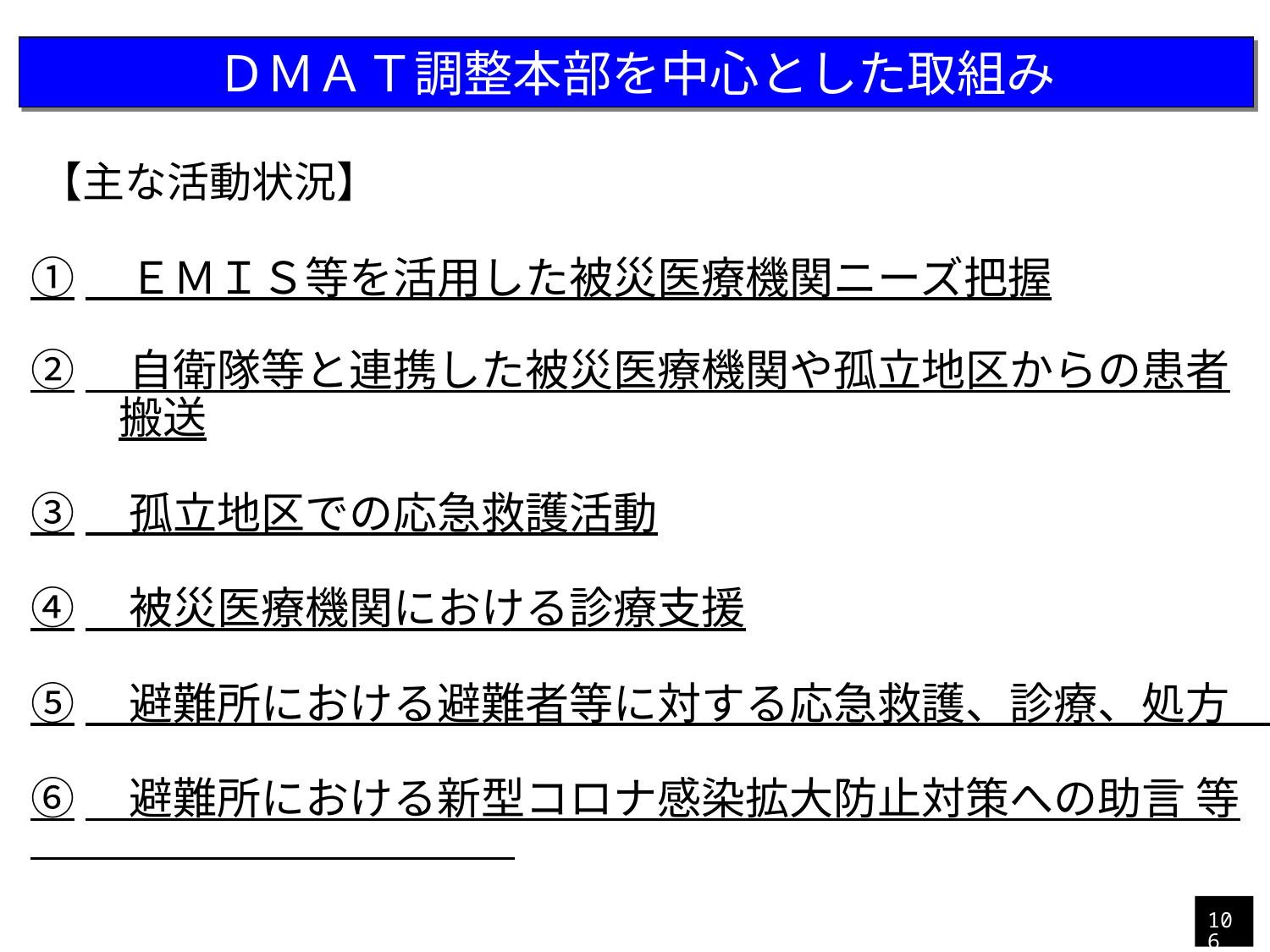

ＤＭＡＴ調整本部を中心とした取組み
　【主な活動状況】
①　ＥＭＩＳ等を活用した被災医療機関ニーズ把握

②　自衛隊等と連携した被災医療機関や孤立地区からの患者
　　搬送

③　孤立地区での応急救護活動

④　被災医療機関における診療支援

⑤　避難所における避難者等に対する応急救護、診療、処方

⑥　避難所における新型コロナ感染拡大防止対策への助言 等

106